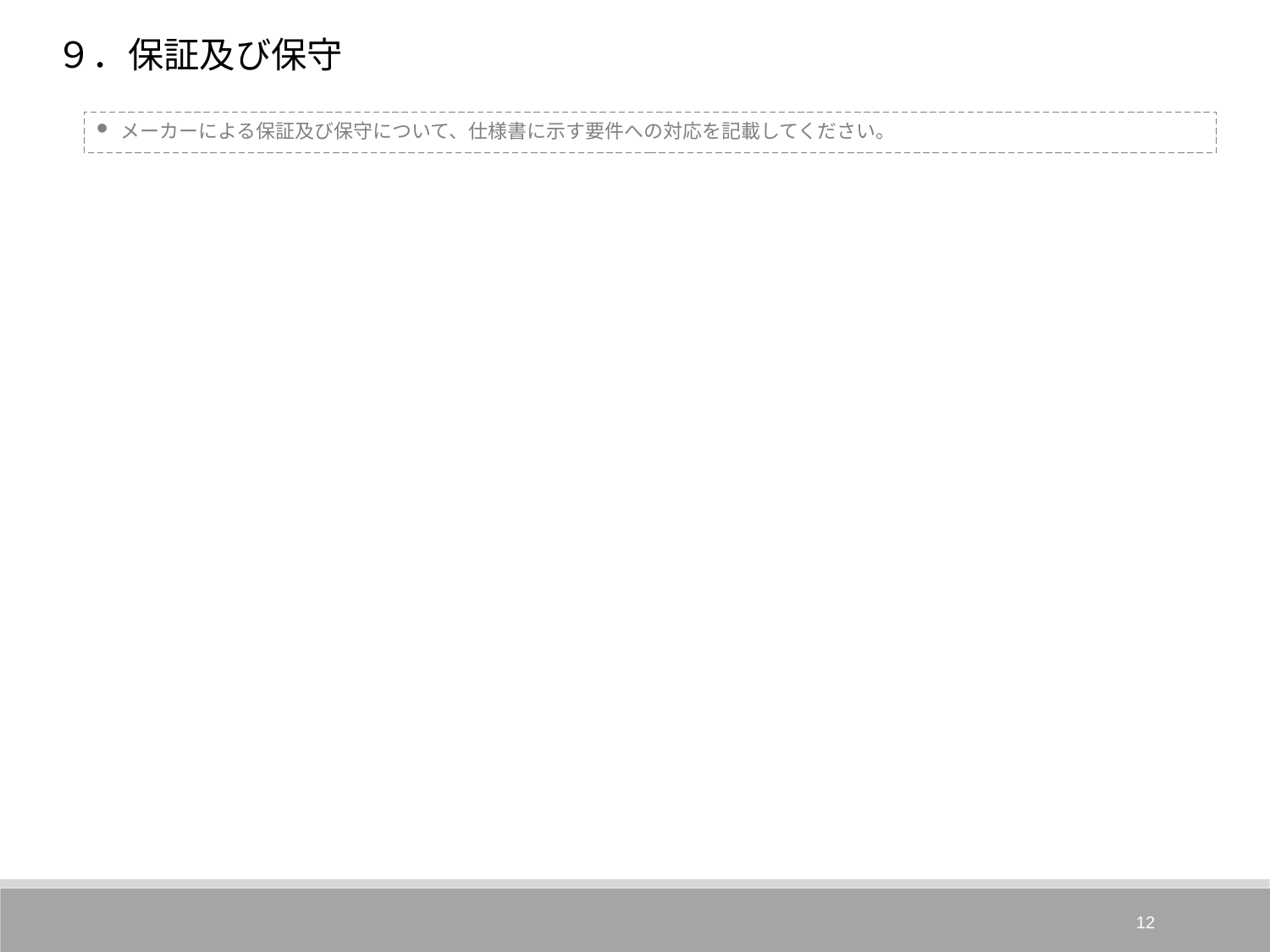

９．保証及び保守
メーカーによる保証及び保守について、仕様書に示す要件への対応を記載してください。
12